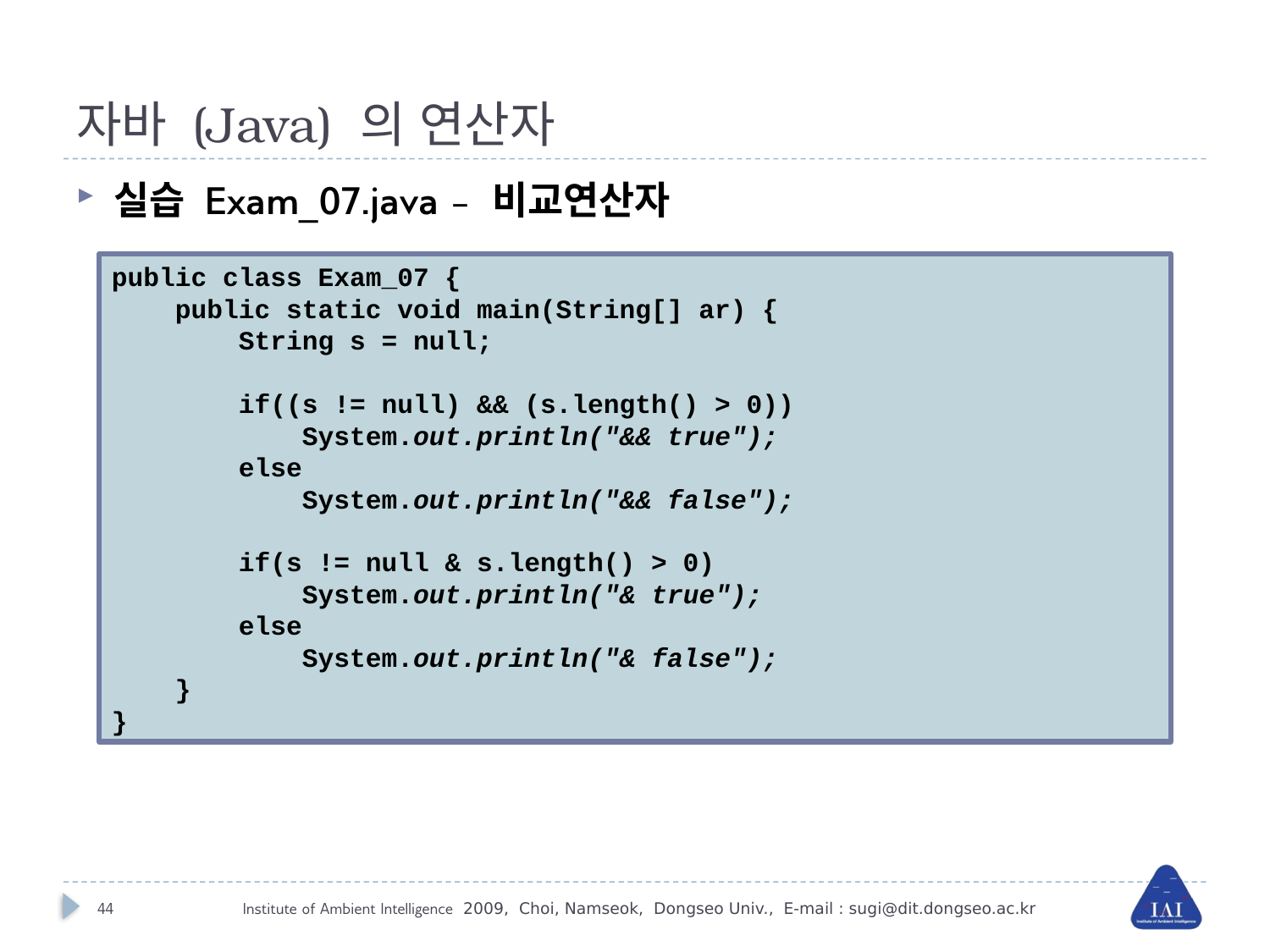

# 자바 (Java) 의 연산자
실습 Exam_07.java – 비교연산자

public class Exam_07 {
public static void main(String[] ar) {
String s = null;

if((s != null) && (s.length() > 0))
System.out.println("&& true");
else
System.out.println("&& false");

if(s != null & s.length() > 0)
System.out.println("& true");
else
System.out.println("& false");
}
}